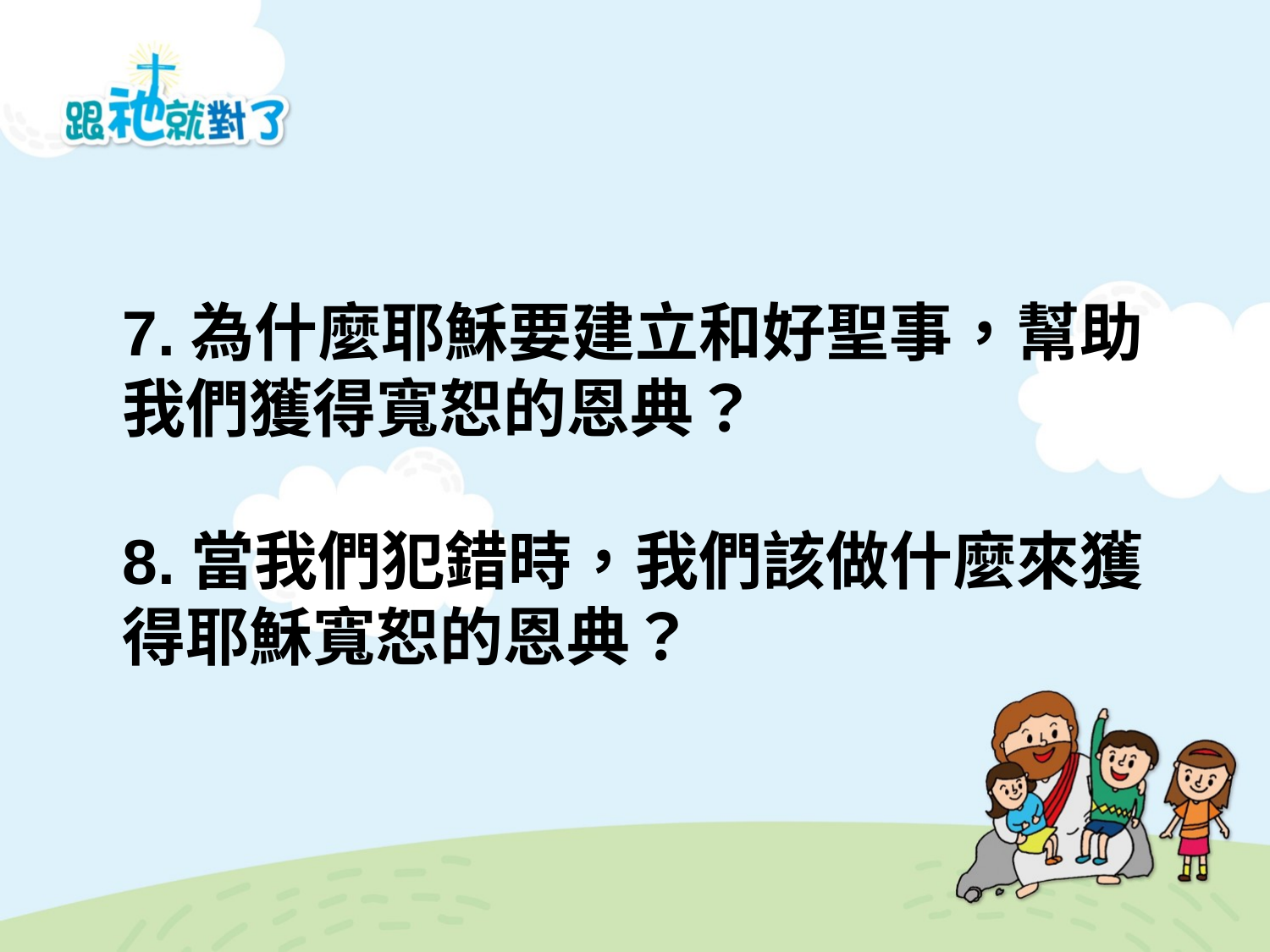

7.為什麼耶穌要建立和好聖事，幫助我們獲得寬恕的恩典？

8.當我們犯錯時，我們該做什麼來獲得耶穌寬恕的恩典？